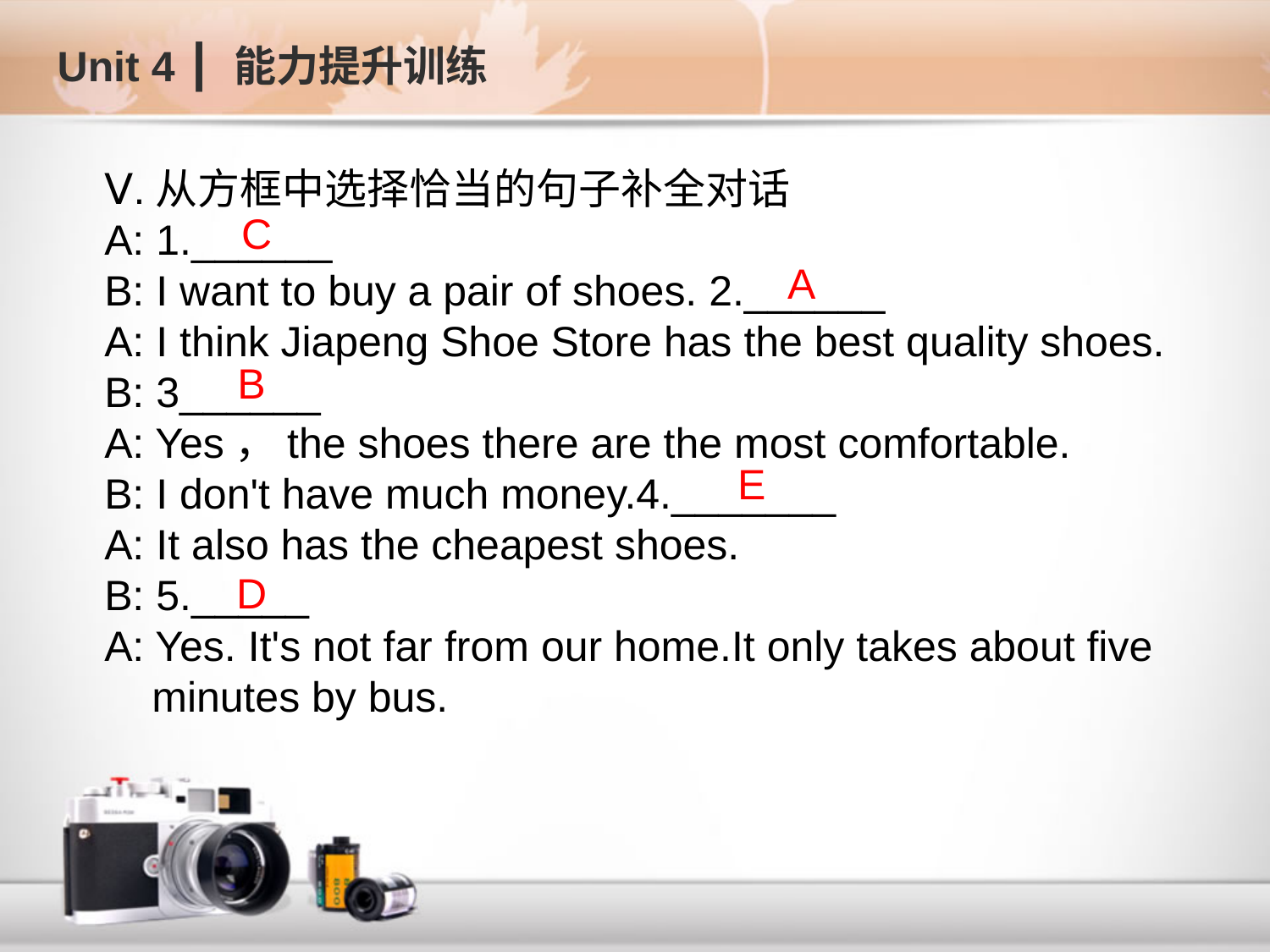

Unit 4 ┃ 能力提升训练
Ⅴ.从方框中选择恰当的句子补全对话
A: 1.______
B: I want to buy a pair of shoes. 2.______
A: I think Jiapeng Shoe Store has the best quality shoes.
B: 3______
A: Yes，the shoes there are the most comfortable.
B: I don't have much money.4._______
A: It also has the cheapest shoes.
B: 5._____
A: Yes. It's not far from our home.It only takes about five
    minutes by bus.

 C
A
B
E
D